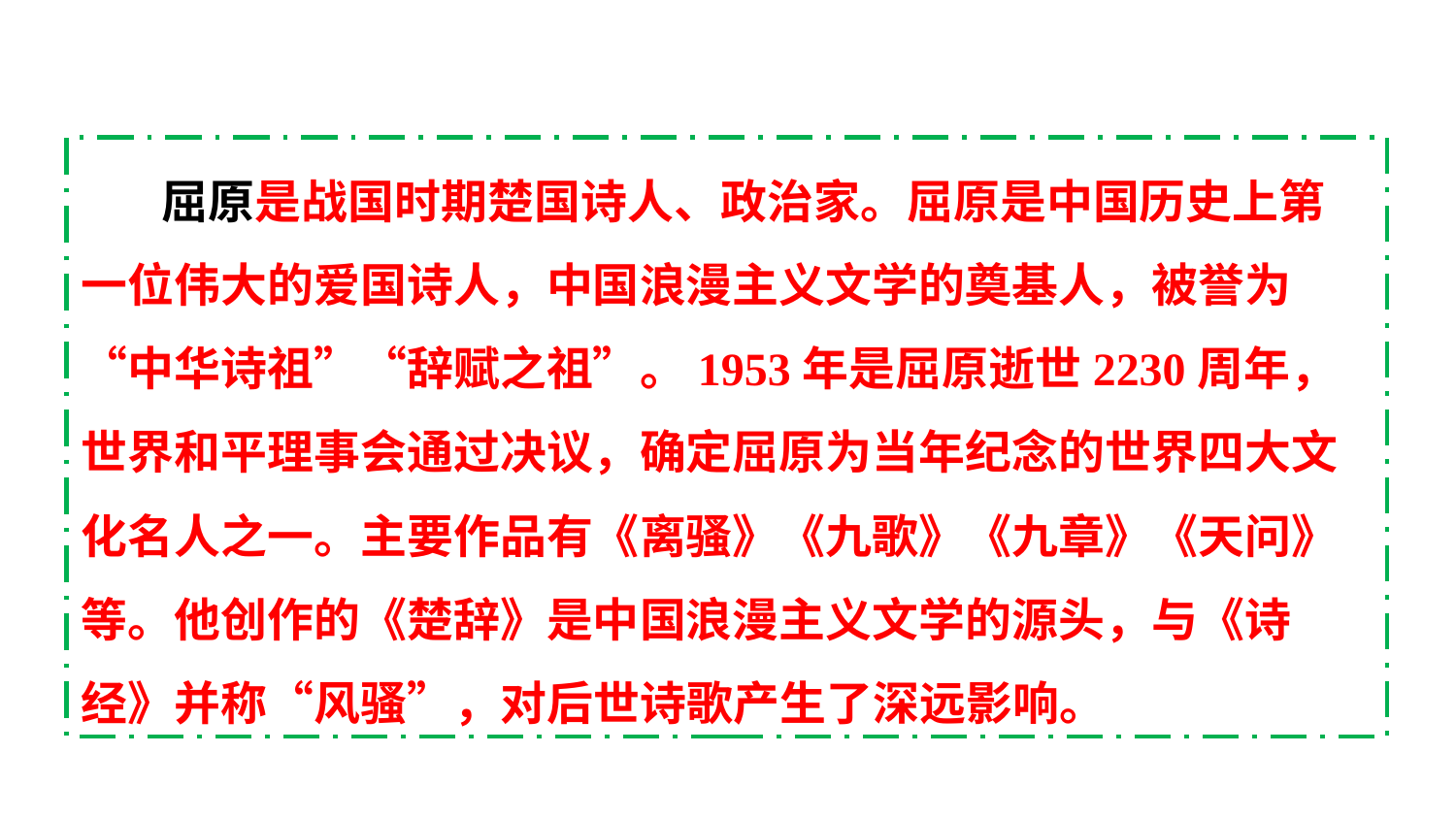

屈原是战国时期楚国诗人、政治家。屈原是中国历史上第一位伟大的爱国诗人，中国浪漫主义文学的奠基人，被誉为“中华诗祖”“辞赋之祖”。1953年是屈原逝世2230周年，世界和平理事会通过决议，确定屈原为当年纪念的世界四大文化名人之一。主要作品有《离骚》《九歌》《九章》《天问》等。他创作的《楚辞》是中国浪漫主义文学的源头，与《诗经》并称“风骚”，对后世诗歌产生了深远影响。